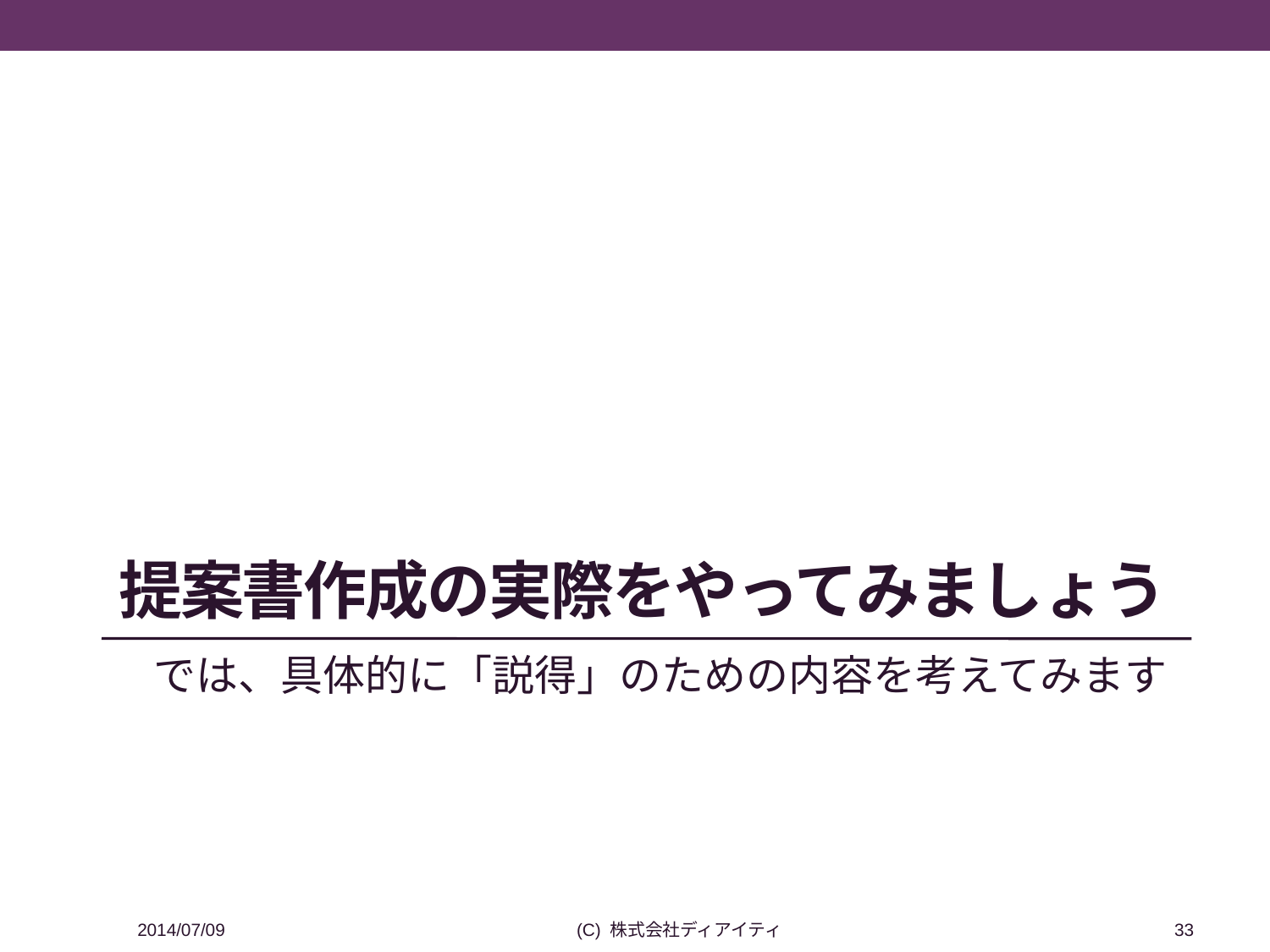

# 提案書作成の実際をやってみましょう
では、具体的に「説得」のための内容を考えてみます
2014/07/09
(C) 株式会社ディアイティ
33